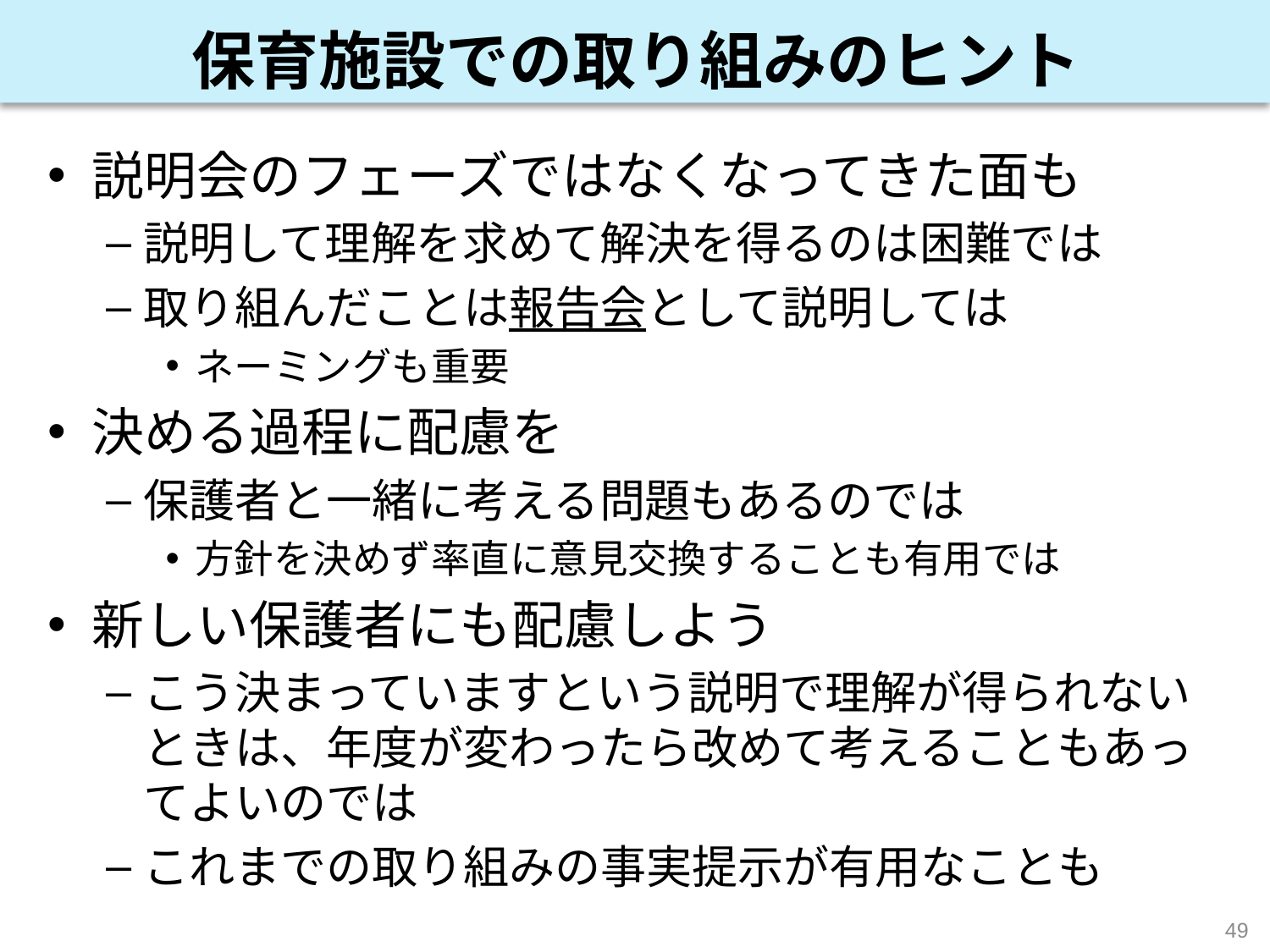

保育施設での取り組みのヒント
説明会のフェーズではなくなってきた面も
説明して理解を求めて解決を得るのは困難では
取り組んだことは報告会として説明しては
ネーミングも重要
決める過程に配慮を
保護者と一緒に考える問題もあるのでは
方針を決めず率直に意見交換することも有用では
新しい保護者にも配慮しよう
こう決まっていますという説明で理解が得られないときは、年度が変わったら改めて考えることもあってよいのでは
これまでの取り組みの事実提示が有用なことも
49